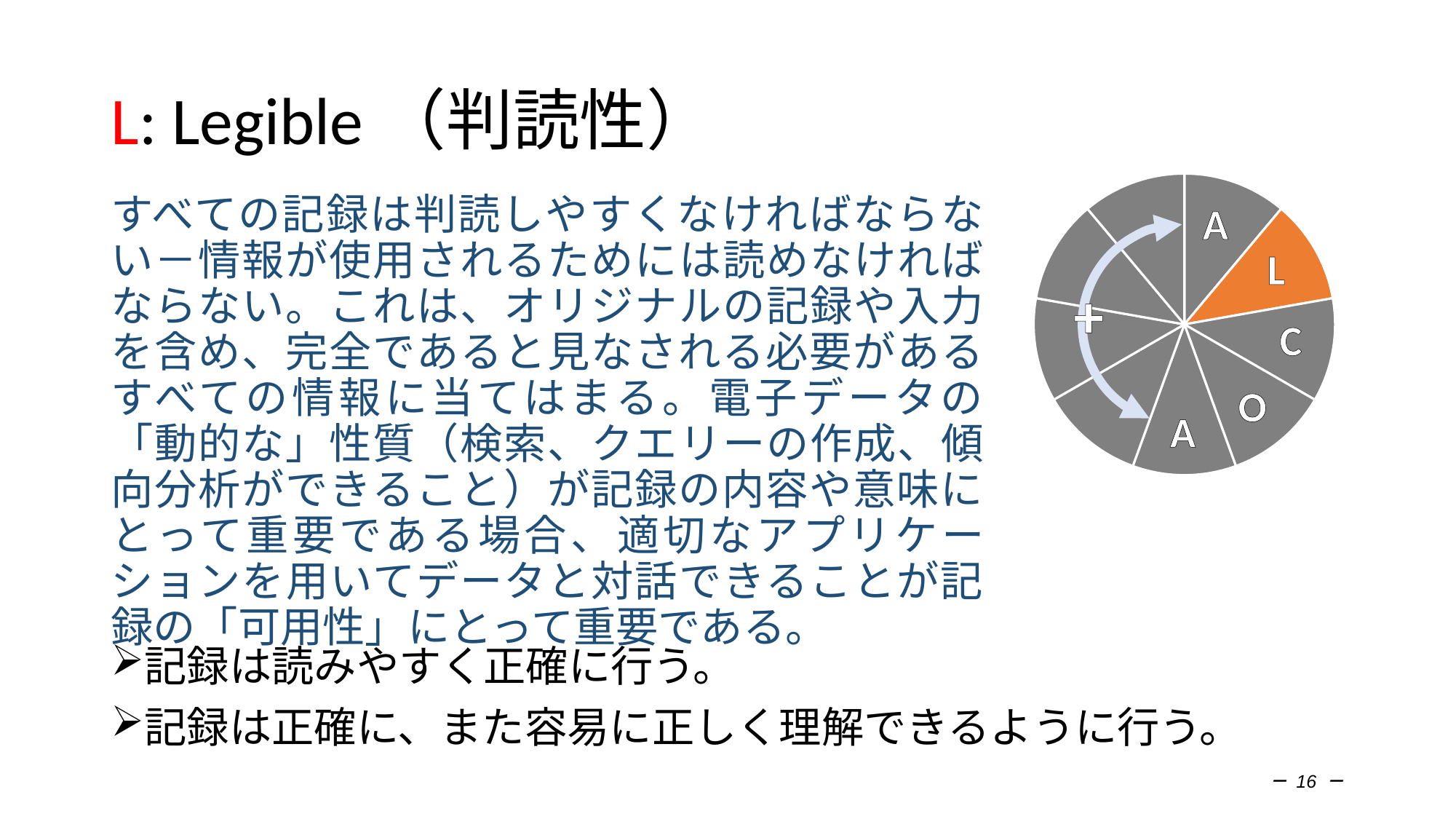

# L: Legible（判読性）

### Chart

| Category | 列1 |
|---|---|
| Attributable | 0.1111111111111111 |
| Legible | 0.1111111111111111 |
| Contemporaneous | 0.1111111111111111 |
| Original | 0.1111111111111111 |
| Accurate | 0.1111111111111111 |
| Complete | 0.1111111111111111 |
| Consistent | 0.1111111111111111 |
| Enduring | 0.1111111111111111 |
| Available | 0.1111111111111111 |
A

L
+
C
O
A
すべての記録は判読しやすくなければならない－情報が使用されるためには読めなければならない。これは、オリジナルの記録や入力を含め、完全であると見なされる必要があるすべての情報に当てはまる。電子データの「動的な」性質（検索、クエリーの作成、傾向分析ができること）が記録の内容や意味にとって重要である場合、適切なアプリケーションを用いてデータと対話できることが記録の「可用性」にとって重要である。
記録は読みやすく正確に行う。
記録は正確に、また容易に正しく理解できるように行う。
－ 16 －